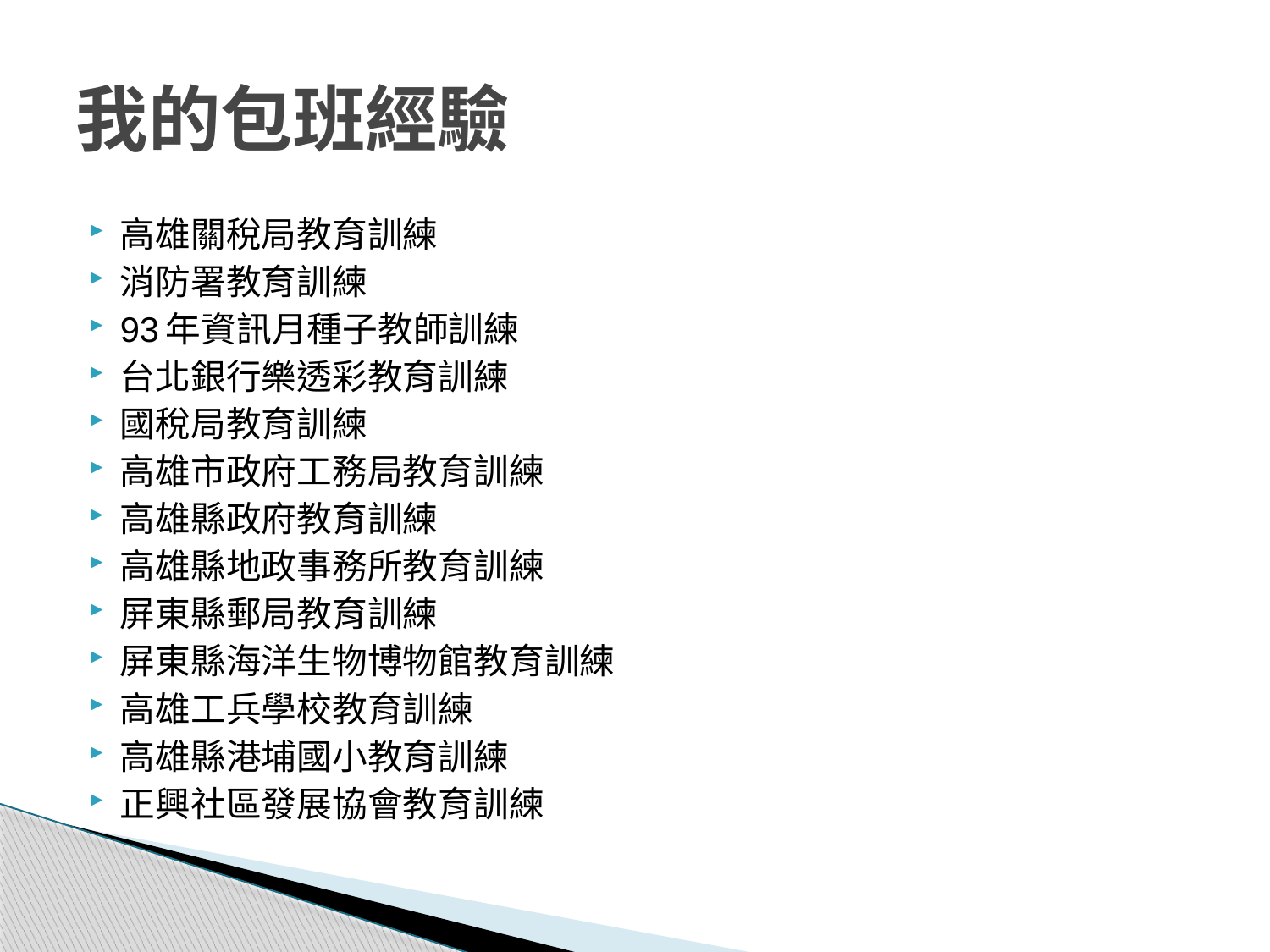

# 我的包班經驗
高雄關稅局教育訓練
消防署教育訓練
93年資訊月種子教師訓練
台北銀行樂透彩教育訓練
國稅局教育訓練
高雄市政府工務局教育訓練
高雄縣政府教育訓練
高雄縣地政事務所教育訓練
屏東縣郵局教育訓練
屏東縣海洋生物博物館教育訓練
高雄工兵學校教育訓練
高雄縣港埔國小教育訓練
正興社區發展協會教育訓練